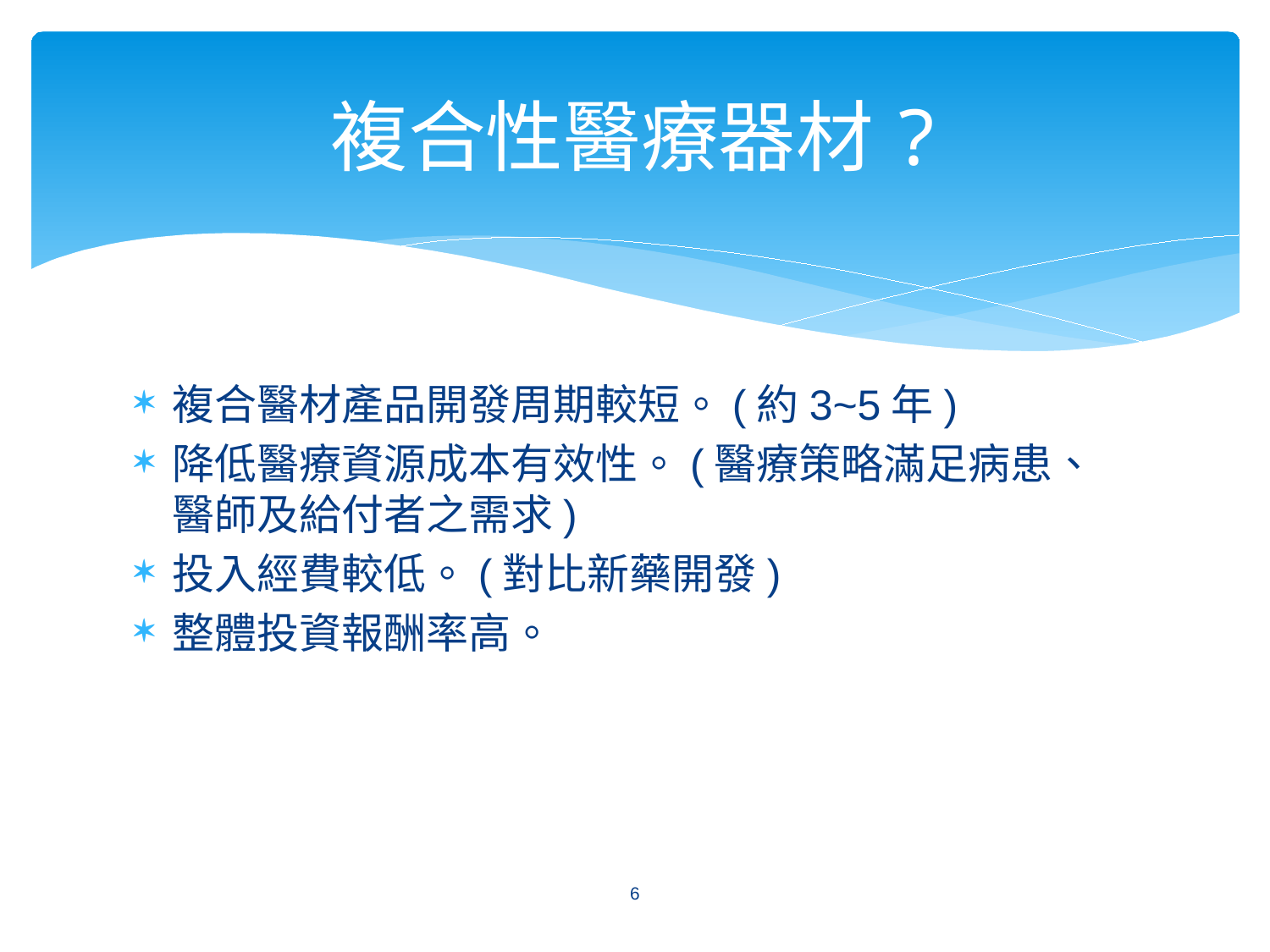

# 複合性醫療器材?
複合醫材產品開發周期較短。(約3~5年)
降低醫療資源成本有效性。(醫療策略滿足病患、醫師及給付者之需求)
投入經費較低。(對比新藥開發)
整體投資報酬率高。
6